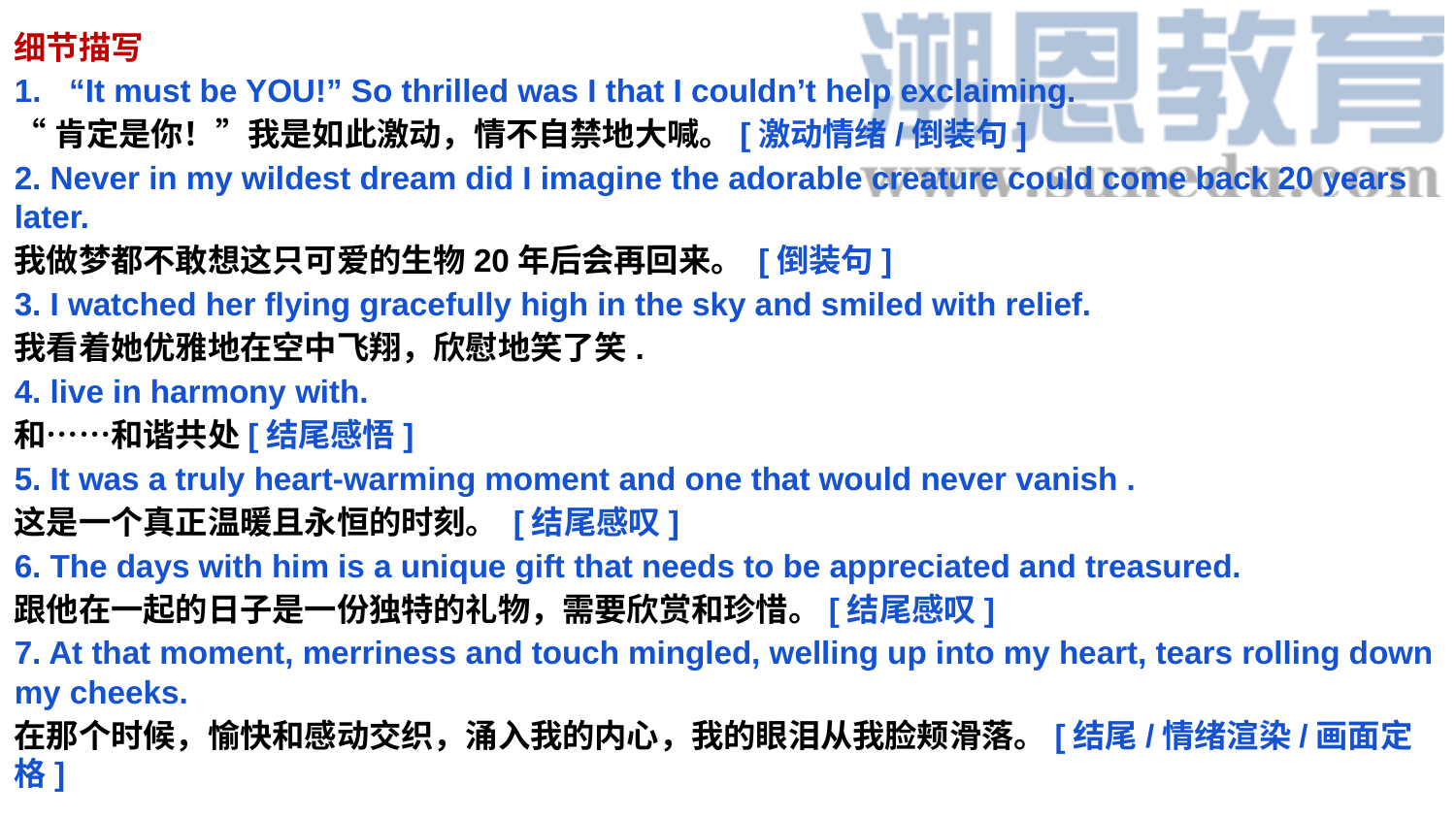

细节描写
“It must be YOU!” So thrilled was I that I couldn’t help exclaiming.
“肯定是你！”我是如此激动，情不自禁地大喊。[激动情绪/倒装句]
2. Never in my wildest dream did I imagine the adorable creature could come back 20 years later.
我做梦都不敢想这只可爱的生物20年后会再回来。 [倒装句]
3. I watched her flying gracefully high in the sky and smiled with relief.
我看着她优雅地在空中飞翔，欣慰地笑了笑.
4. live in harmony with.
和……和谐共处[结尾感悟]
5. It was a truly heart-warming moment and one that would never vanish .
这是一个真正温暖且永恒的时刻。 [结尾感叹]
6. The days with him is a unique gift that needs to be appreciated and treasured.
跟他在一起的日子是一份独特的礼物，需要欣赏和珍惜。[结尾感叹]
7. At that moment, merriness and touch mingled, welling up into my heart, tears rolling down my cheeks.
在那个时候，愉快和感动交织，涌入我的内心，我的眼泪从我脸颊滑落。[结尾/情绪渲染/画面定格]